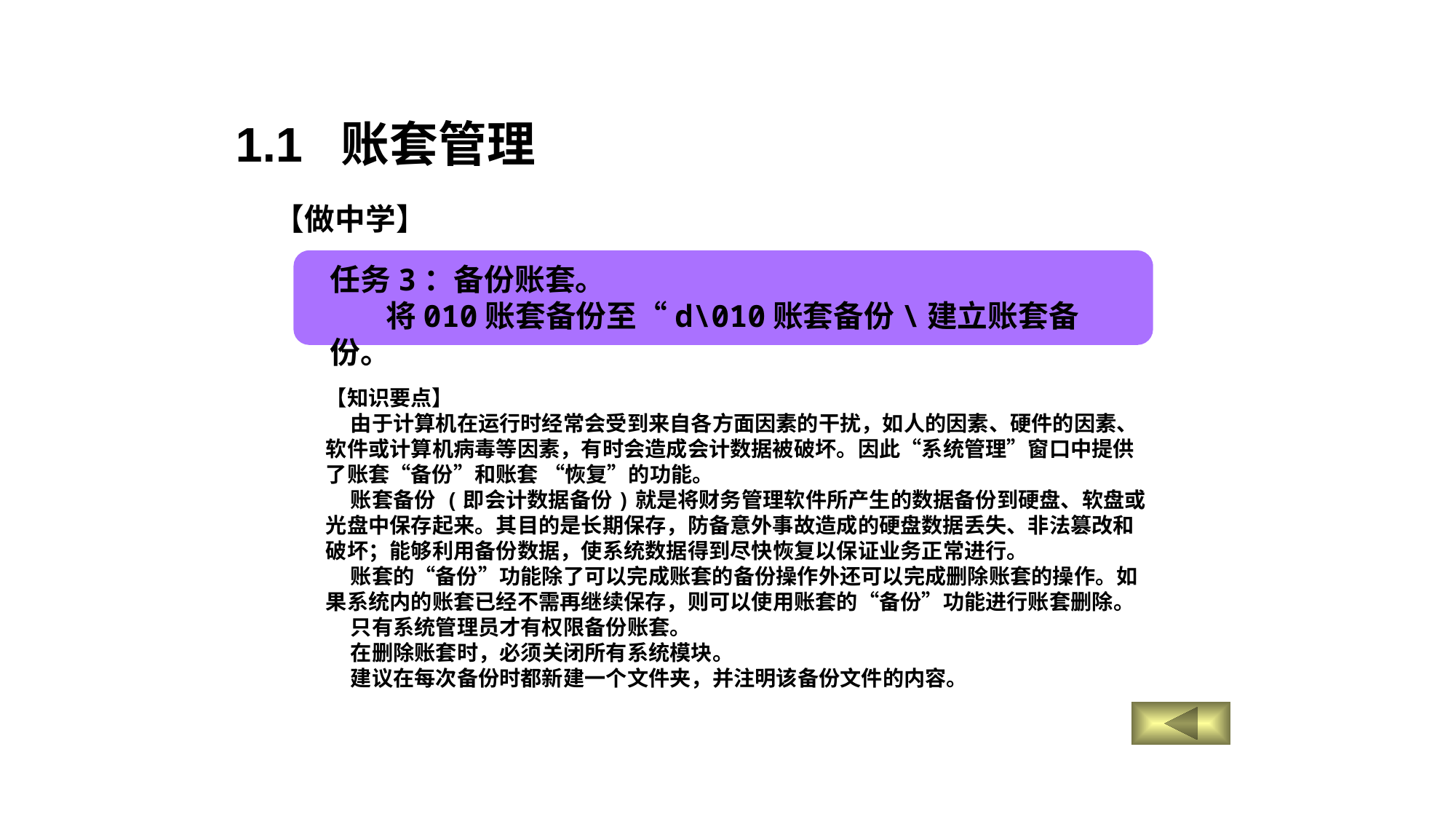

1.1  账套管理
【做中学】

任务3：备份账套。
       将010账套备份至“d\010账套备份\建立账套备份。
【知识要点】
    由于计算机在运行时经常会受到来自各方面因素的干扰，如人的因素、硬件的因素、软件或计算机病毒等因素，有时会造成会计数据被破坏。因此“系统管理”窗口中提供了账套“备份”和账套 “恢复”的功能。
    账套备份 (即会计数据备份)就是将财务管理软件所产生的数据备份到硬盘、软盘或光盘中保存起来。其目的是长期保存，防备意外事故造成的硬盘数据丢失、非法篡改和破坏；能够利用备份数据，使系统数据得到尽快恢复以保证业务正常进行。
    账套的“备份”功能除了可以完成账套的备份操作外还可以完成删除账套的操作。如果系统内的账套已经不需再继续保存，则可以使用账套的“备份”功能进行账套删除。
    只有系统管理员才有权限备份账套。
    在删除账套时，必须关闭所有系统模块。
    建议在每次备份时都新建一个文件夹，并注明该备份文件的内容。